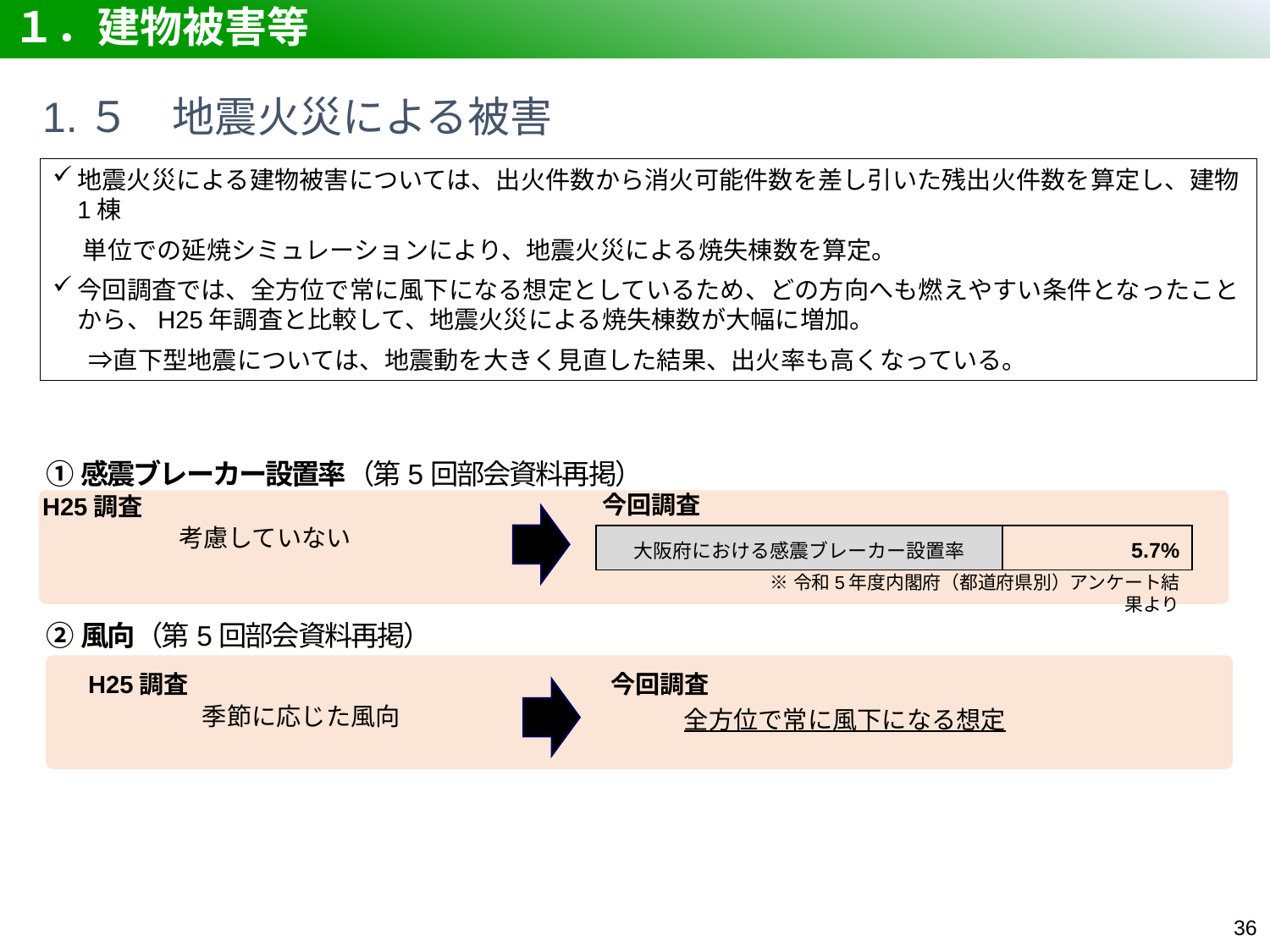

# １．建物被害等
1.５　地震火災による被害
地震火災による建物被害については、出火件数から消火可能件数を差し引いた残出火件数を算定し、建物1棟
　 単位での延焼シミュレーションにより、地震火災による焼失棟数を算定。
今回調査では、全方位で常に風下になる想定としているため、どの方向へも燃えやすい条件となったことから、H25年調査と比較して、地震火災による焼失棟数が大幅に増加。
 　⇒直下型地震については、地震動を大きく見直した結果、出火率も高くなっている。
①感震ブレーカー設置率（第5回部会資料再掲）

今回調査
H25調査

考慮していない
| 大阪府における感震ブレーカー設置率 | 5.7% |
| --- | --- |
※令和5年度内閣府（都道府県別）アンケート結果より
②風向（第5回部会資料再掲）

H25調査
今回調査

季節に応じた風向
全方位で常に風下になる想定
36